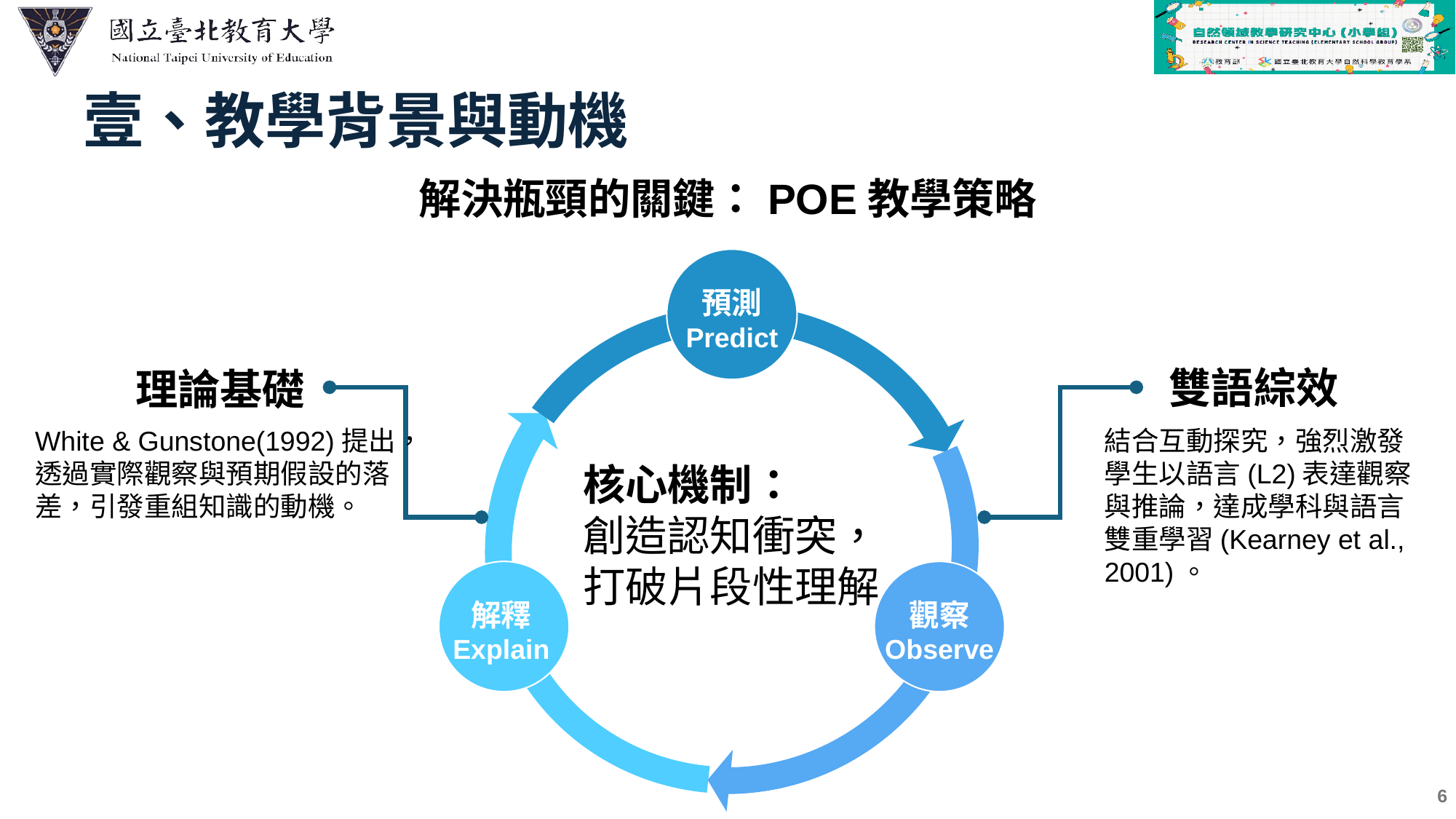

# 壹、教學背景與動機
解決瓶頸的關鍵：POE教學策略

預測
Predict

解釋
Explain
觀察
Observe

雙語綜效
理論基礎
White & Gunstone(1992)提出，透過實際觀察與預期假設的落差，引發重組知識的動機。
結合互動探究，強烈激發學生以語言(L2)表達觀察與推論，達成學科與語言雙重學習(Kearney et al., 2001)。
核心機制：
創造認知衝突，打破片段性理解
6